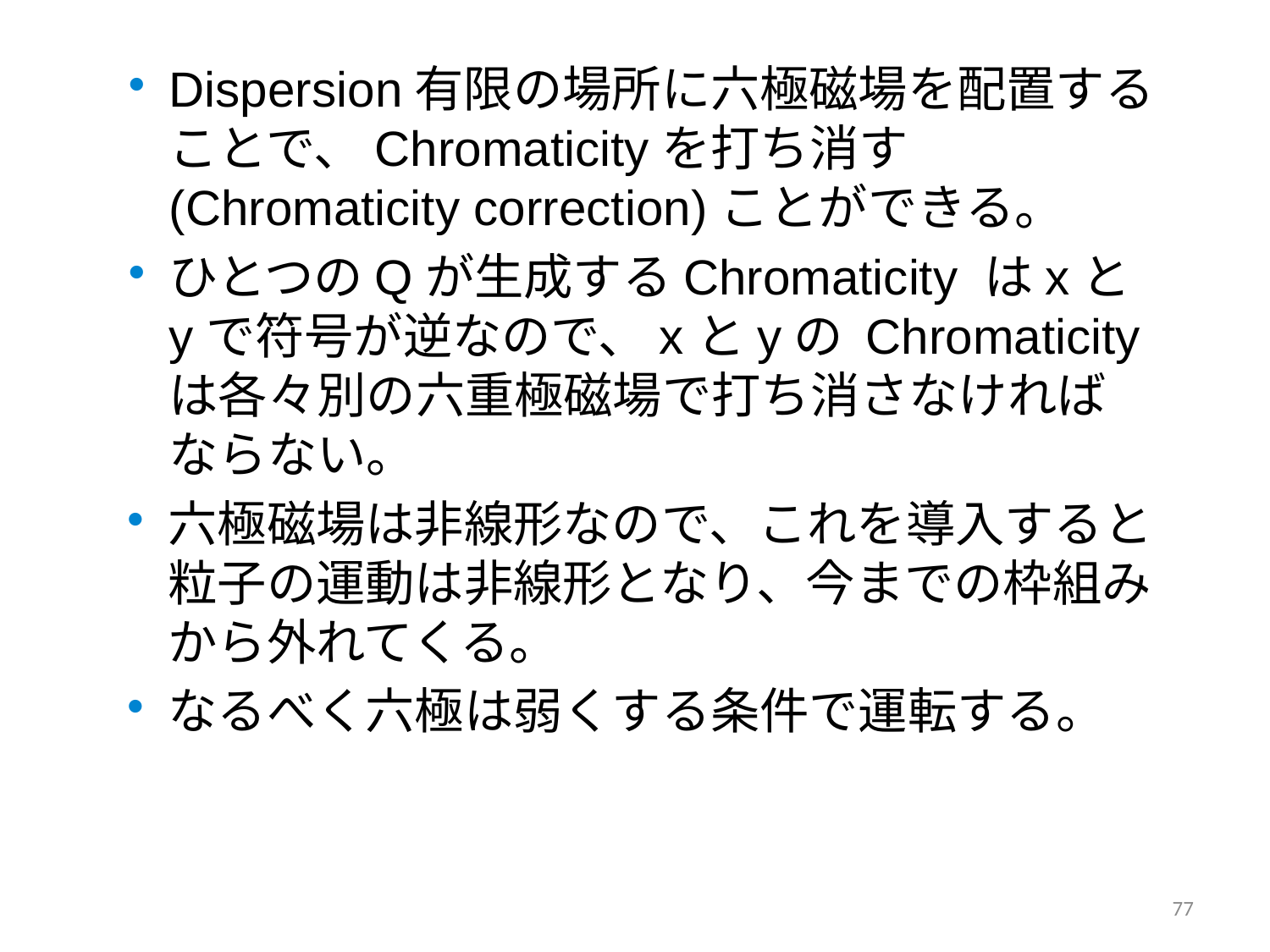

Dispersion有限の場所に六極磁場を配置することで、Chromaticityを打ち消す(Chromaticity correction)ことができる。
ひとつのQが生成するChromaticity はxとyで符号が逆なので、xとyの Chromaticity は各々別の六重極磁場で打ち消さなければならない。
六極磁場は非線形なので、これを導入すると粒子の運動は非線形となり、今までの枠組みから外れてくる。
なるべく六極は弱くする条件で運転する。

77